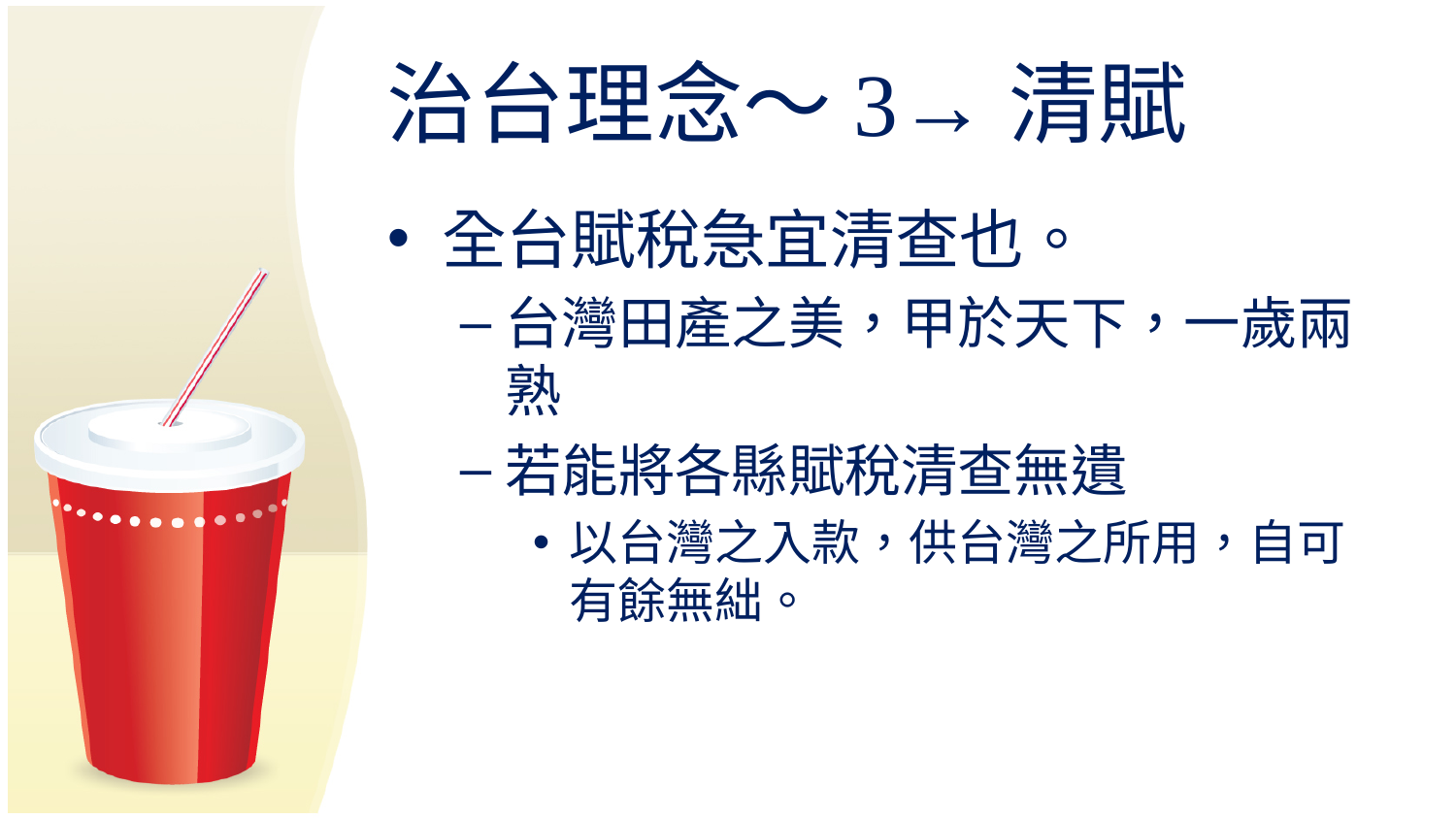

# 治台理念～3→清賦
全台賦稅急宜清查也。
台灣田產之美，甲於天下，一歲兩熟
若能將各縣賦稅清查無遺
以台灣之入款，供台灣之所用，自可有餘無絀。